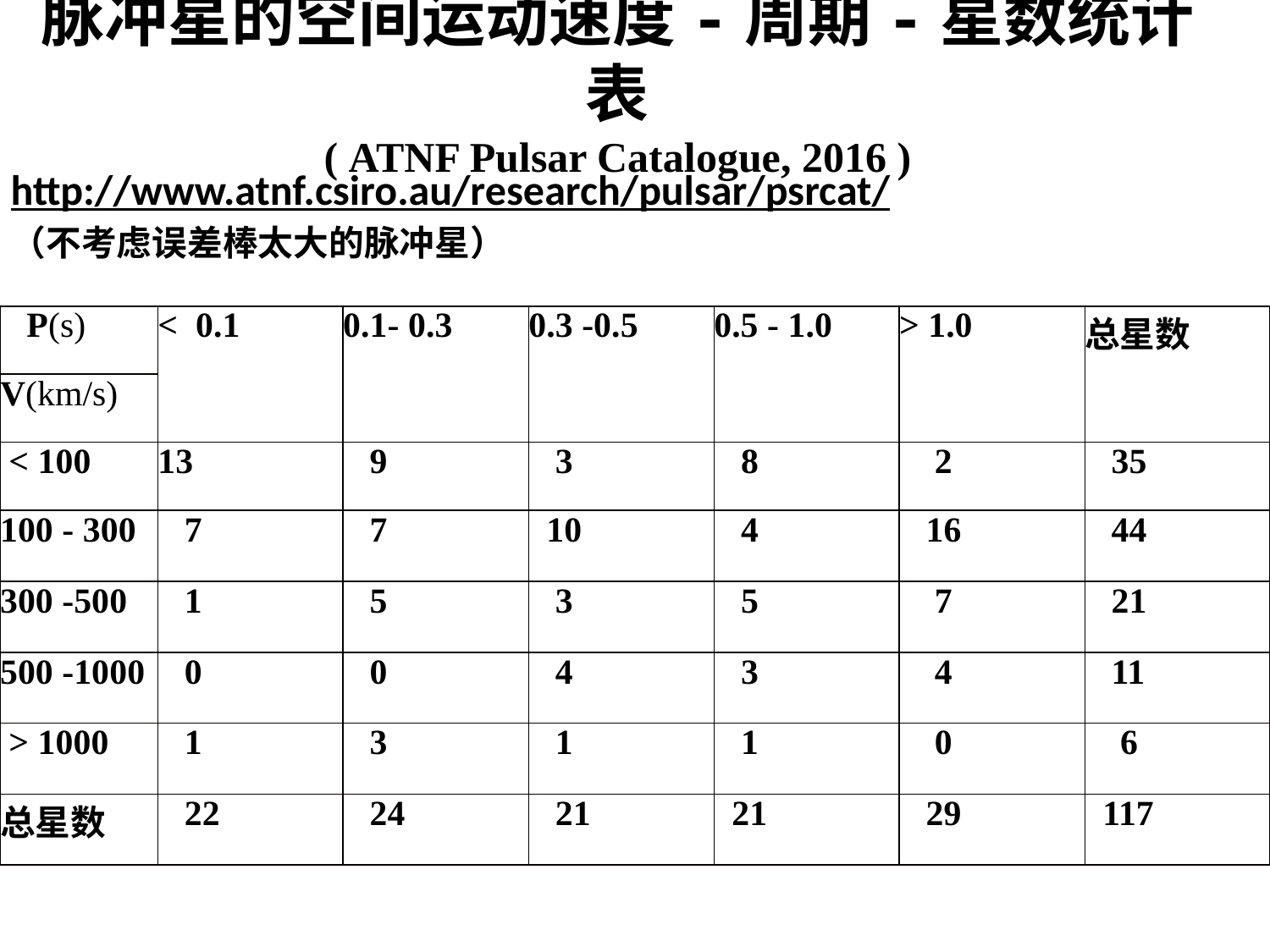

# 脉冲星的空间运动速度-周期-星数统计表 ( ATNF Pulsar Catalogue, 2016 )

http://www.atnf.csiro.au/research/pulsar/psrcat/
（不考虑误差棒太大的脉冲星）

| P(s) | < 0.1 | 0.1- 0.3 | 0.3 -0.5 | 0.5 - 1.0 | > 1.0 | 总星数 |
| --- | --- | --- | --- | --- | --- | --- |
| V(km/s) |  |  |  |  |  |  |
| < 100 | 13 | 9 | 3 | 8 | 2 | 35 |
| 100 - 300 | 7 | 7 | 10 | 4 | 16 | 44 |
| 300 -500 | 1 | 5 | 3 | 5 | 7 | 21 |
| 500 -1000 | 0 | 0 | 4 | 3 | 4 | 11 |
| > 1000 | 1 | 3 | 1 | 1 | 0 | 6 |
| 总星数 | 22 | 24 | 21 | 21 | 29 | 117 |